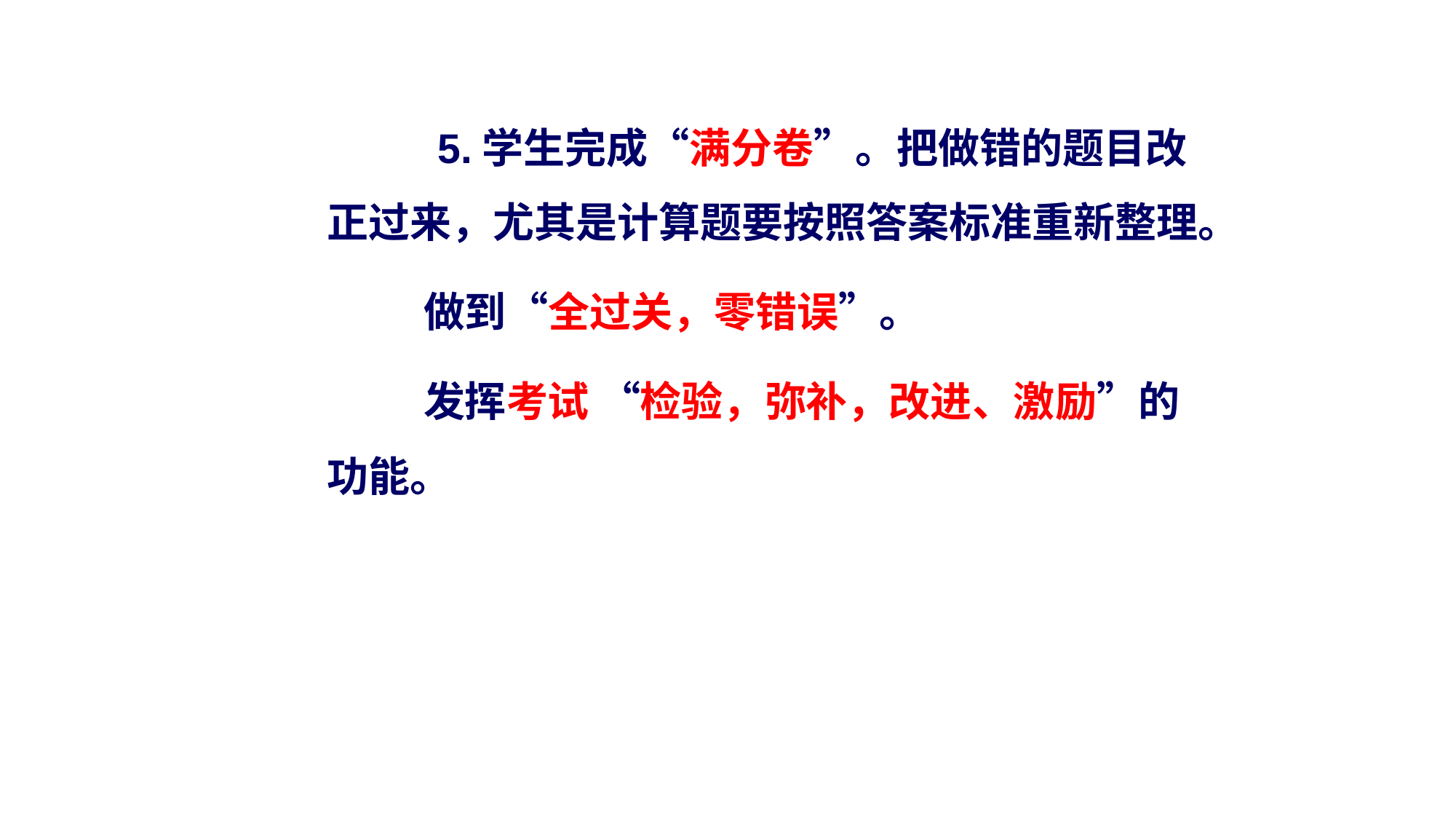

5.学生完成“满分卷”。把做错的题目改正过来，尤其是计算题要按照答案标准重新整理。
            做到“全过关，零错误”。
            发挥考试 “检验，弥补，改进、激励”的功能。